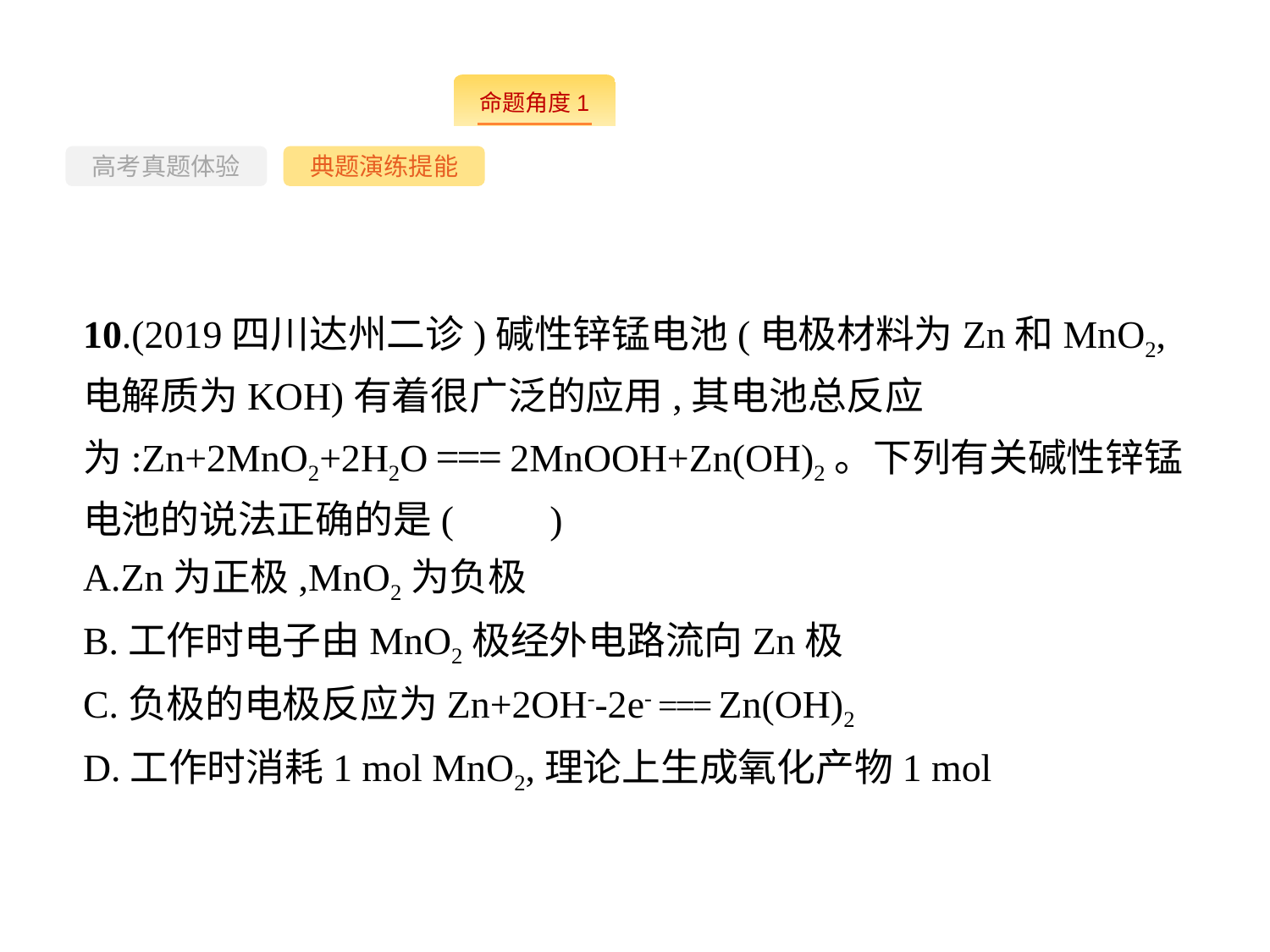

-41-
高考真题体验
典题演练提能
10.(2019四川达州二诊)碱性锌锰电池(电极材料为Zn和MnO2,电解质为KOH)有着很广泛的应用,其电池总反应为:Zn+2MnO2+2H2O === 2MnOOH+Zn(OH)2。下列有关碱性锌锰电池的说法正确的是(　　)
A.Zn为正极,MnO2为负极
B.工作时电子由MnO2极经外电路流向Zn极
C.负极的电极反应为Zn+2OH--2e- === Zn(OH)2
D.工作时消耗1 mol MnO2,理论上生成氧化产物1 mol